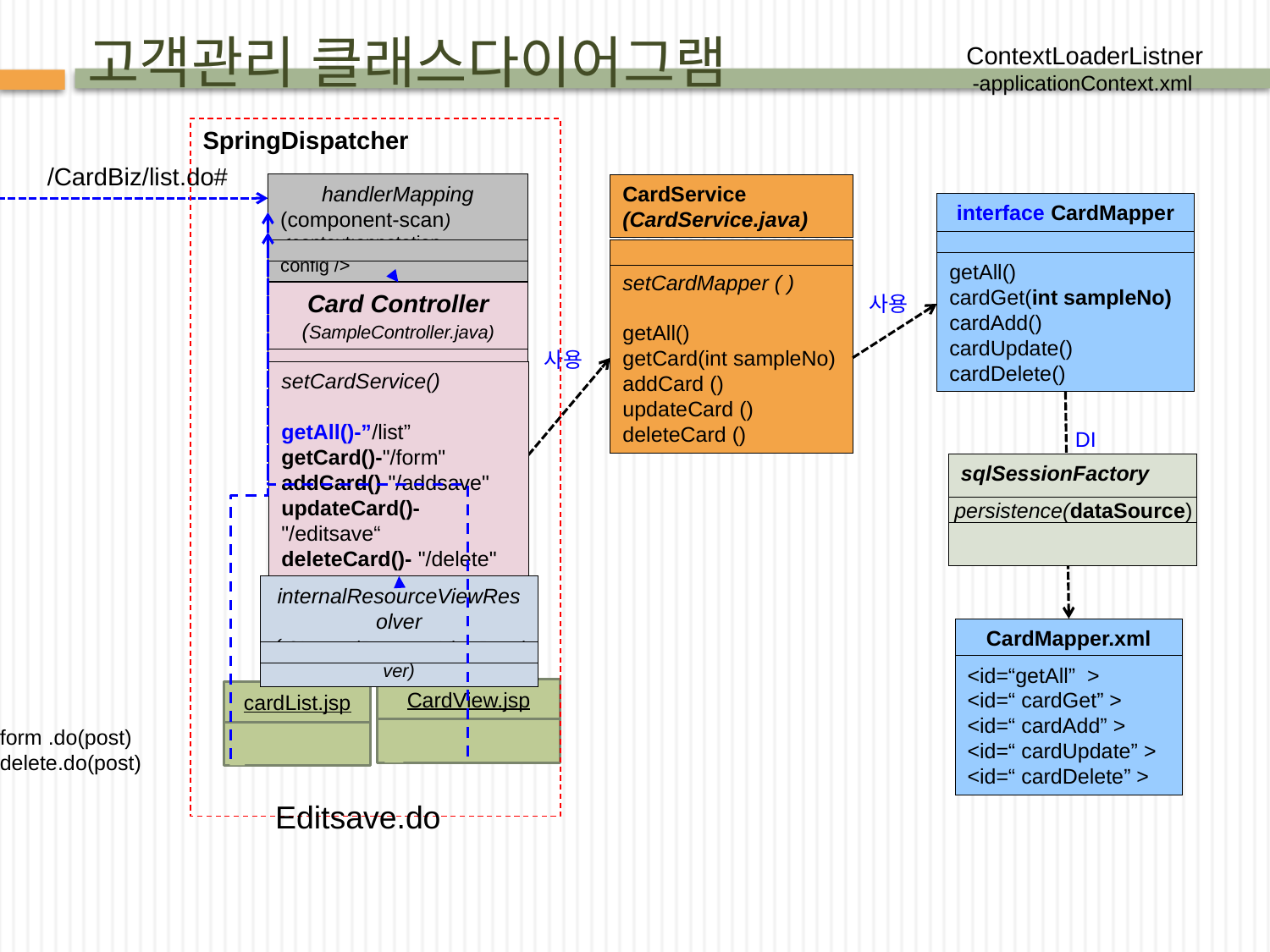

# 고객관리 클래스다이어그램
ContextLoaderListner
 -applicationContext.xml
SpringDispatcher
/CardBiz/list.do#
handlerMapping
(component-scan)
<context:annotation-config />

CardService
(CardService.java)

setCardMapper ( )

getAll()
getCard(int sampleNo)
addCard ()
updateCard ()
deleteCard ()
interface CardMapper

getAll()
cardGet(int sampleNo)
cardAdd()
cardUpdate()
cardDelete()
Card Controller
(SampleController.java)

setCardService()

getAll()-”/list”
getCard()-"/form"
addCard()-"/addsave"
updateCard()- "/editsave“
deleteCard()- "/delete"
사용
사용
DI
sqlSessionFactory
 persistence(dataSource)

internalResourceViewResolver ( SInternalResourceViewResolver)

CardMapper.xml
<id=“getAll”  >
<id=“ cardGet” >
<id=“ cardAdd” >
<id=“ cardUpdate” >
<id=“ cardDelete” >
CardView.jsp

cardList.jsp

form .do(post)
delete.do(post)
Editsave.do